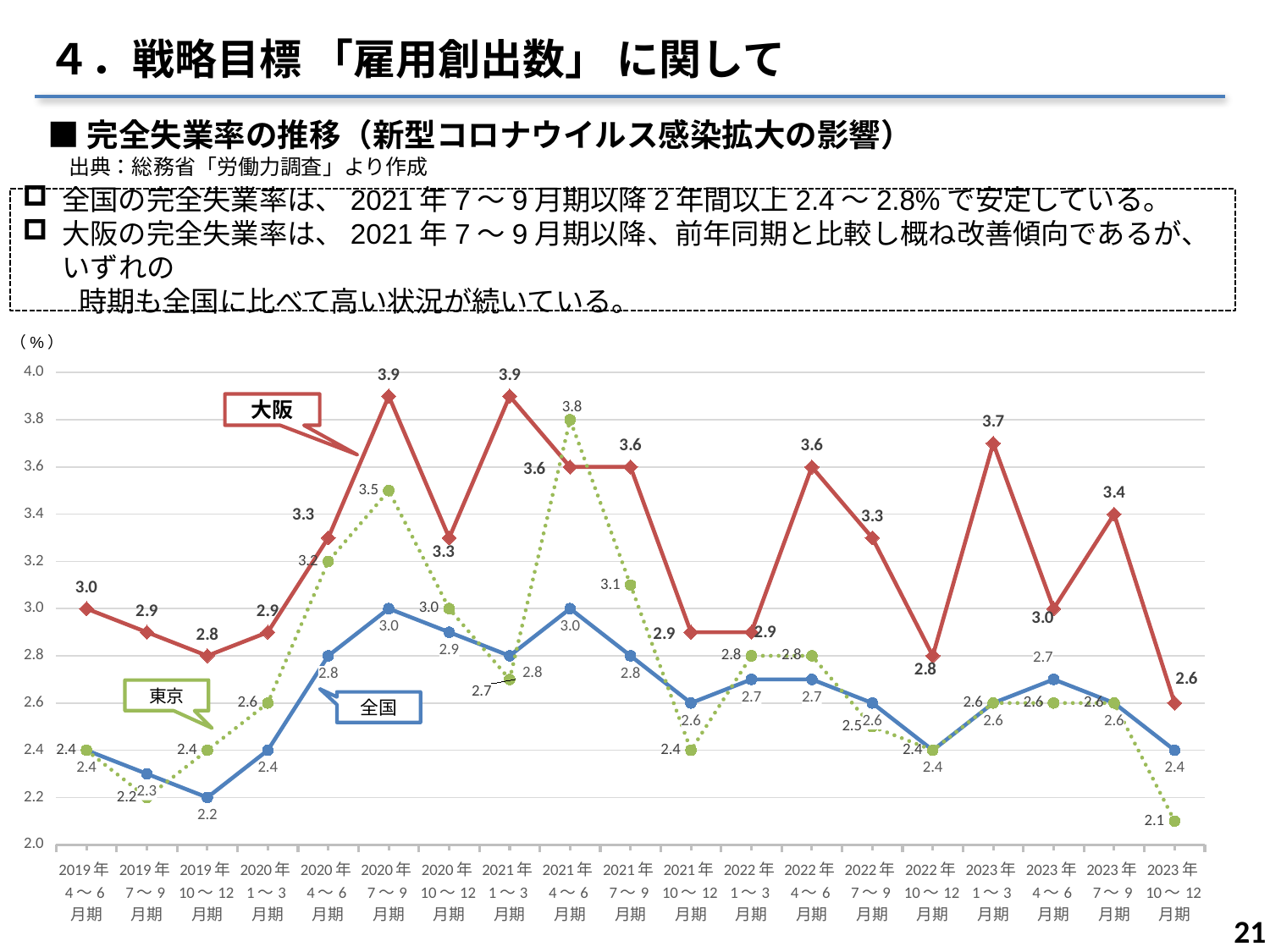

４．戦略目標 「雇用創出数」 に関して
■完全失業率の推移（新型コロナウイルス感染拡大の影響）
　出典：総務省「労働力調査」より作成
全国の完全失業率は、2021年7～9月期以降2年間以上2.4～2.8%で安定している。
大阪の完全失業率は、2021年7～9月期以降、前年同期と比較し概ね改善傾向であるが、いずれの
　　時期も全国に比べて高い状況が続いている。
（%）

### Chart

| Category | 全国 | 大阪 | 東京 |
|---|---|---|---|
| 2019年4～6月期 | 2.4 | 3.0 | 2.4 |
| 2019年7～9月期 | 2.3 | 2.9 | 2.2 |
| 2019年10～12月期 | 2.2 | 2.8 | 2.4 |
| 2020年1～3月期 | 2.4 | 2.9 | 2.6 |
| 2020年4～6月期 | 2.8 | 3.3 | 3.2 |
| 2020年7～9月期 | 3.0 | 3.9 | 3.5 |
| 2020年10～12月期 | 2.9 | 3.3 | 3.0 |
| 2021年1～3月期 | 2.8 | 3.9 | 2.7 |
| 2021年4～6月期 | 3.0 | 3.6 | 3.8 |
| 2021年7～9月期 | 2.8 | 3.6 | 3.1 |
| 2021年10～12月期 | 2.6 | 2.9 | 2.4 |
| 2022年1～3月期 | 2.7 | 2.9 | 2.8 |
| 2022年4～6月期 | 2.7 | 3.6 | 2.8 |
| 2022年7～9月期 | 2.6 | 3.3 | 2.5 |
| 2022年10～12月期 | 2.4 | 2.8 | 2.4 |
| 2023年1～3月期 | 2.6 | 3.7 | 2.6 |
| 2023年4～6月期 | 2.7 | 3.0 | 2.6 |
| 2023年7～9月期 | 2.6 | 3.4 | 2.6 |
| 2023年10～12月期 | 2.4 | 2.6 | 2.1 |
大阪
東京
全国
21